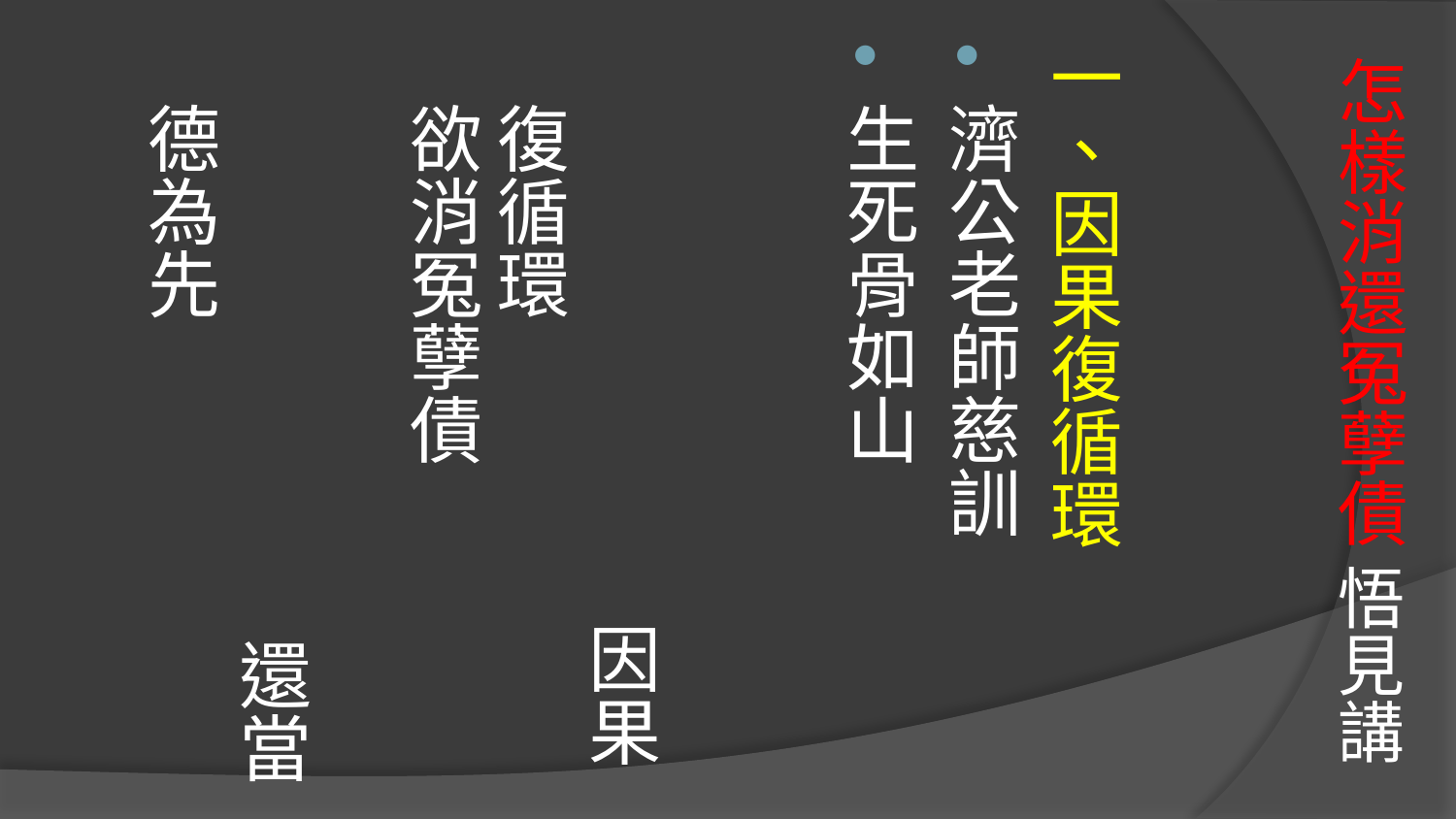

一、因果復循環
濟公老師慈訓
生死骨如山                                                                                                                                          因果復循環 
欲消冤孽債                                                                                                還當德為先

# 怎樣消還冤孽債 悟見講